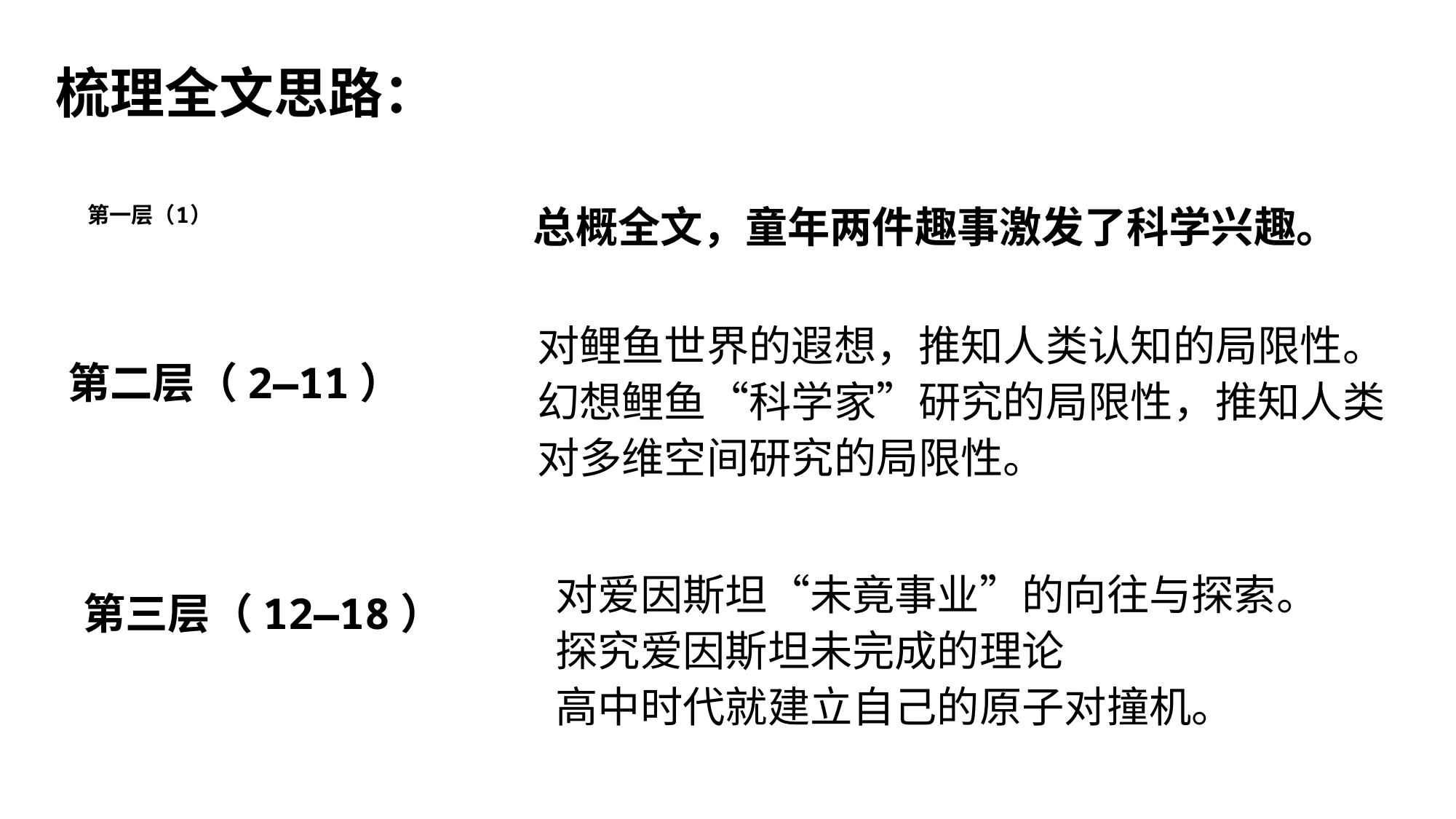

# 梳理全文思路：
总概全文，童年两件趣事激发了科学兴趣。

   第一层（1）

对鲤鱼世界的遐想，推知人类认知的局限性。
幻想鲤鱼“科学家”研究的局限性，推知人类对多维空间研究的局限性。

第二层（2—11）

对爱因斯坦“未竟事业”的向往与探索。
探究爱因斯坦未完成的理论
高中时代就建立自己的原子对撞机。
第三层（12—18）